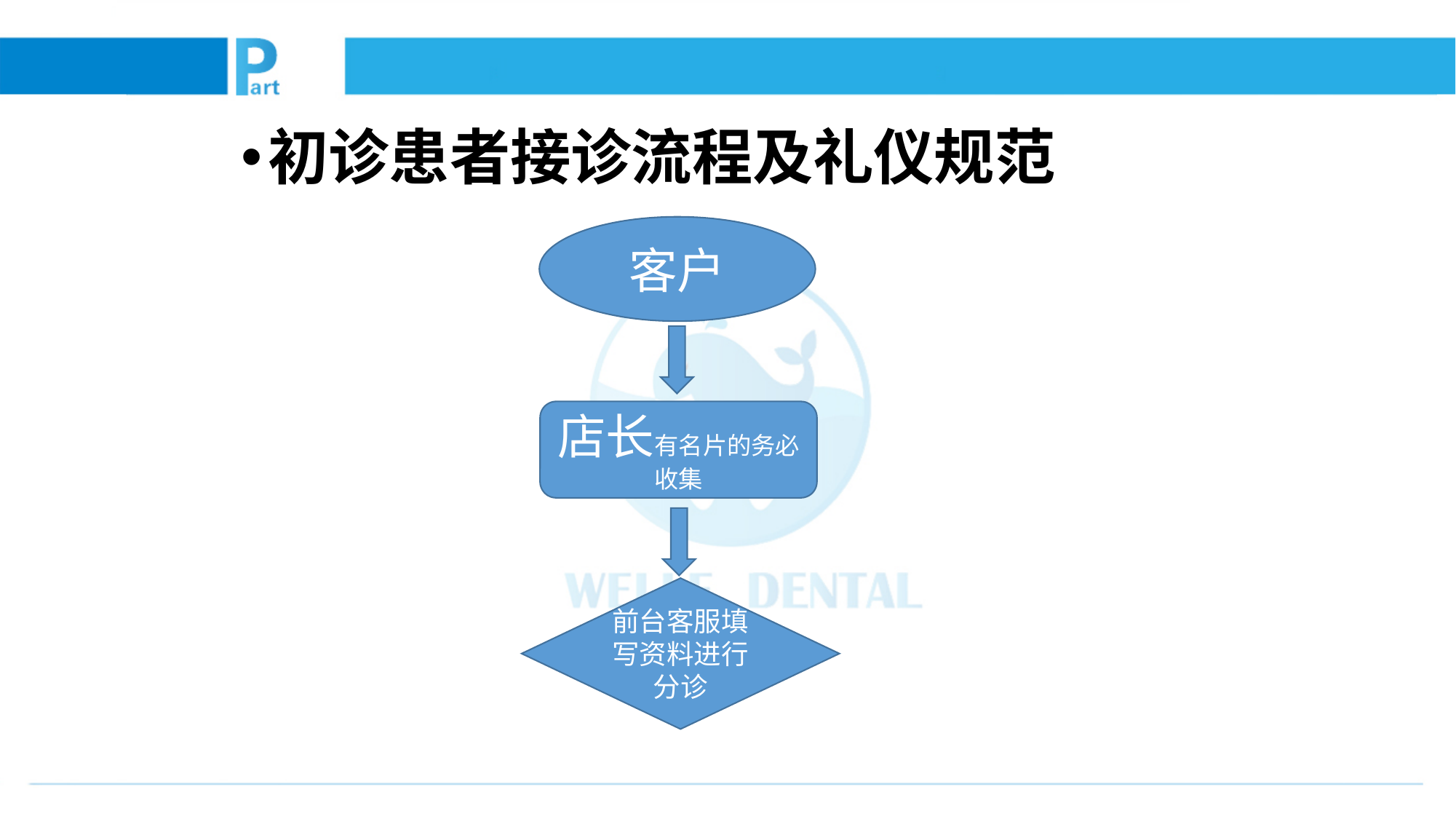

初诊患者接诊流程及礼仪规范
客户

店长有名片的务必收集

前台客服填写资料进行分诊